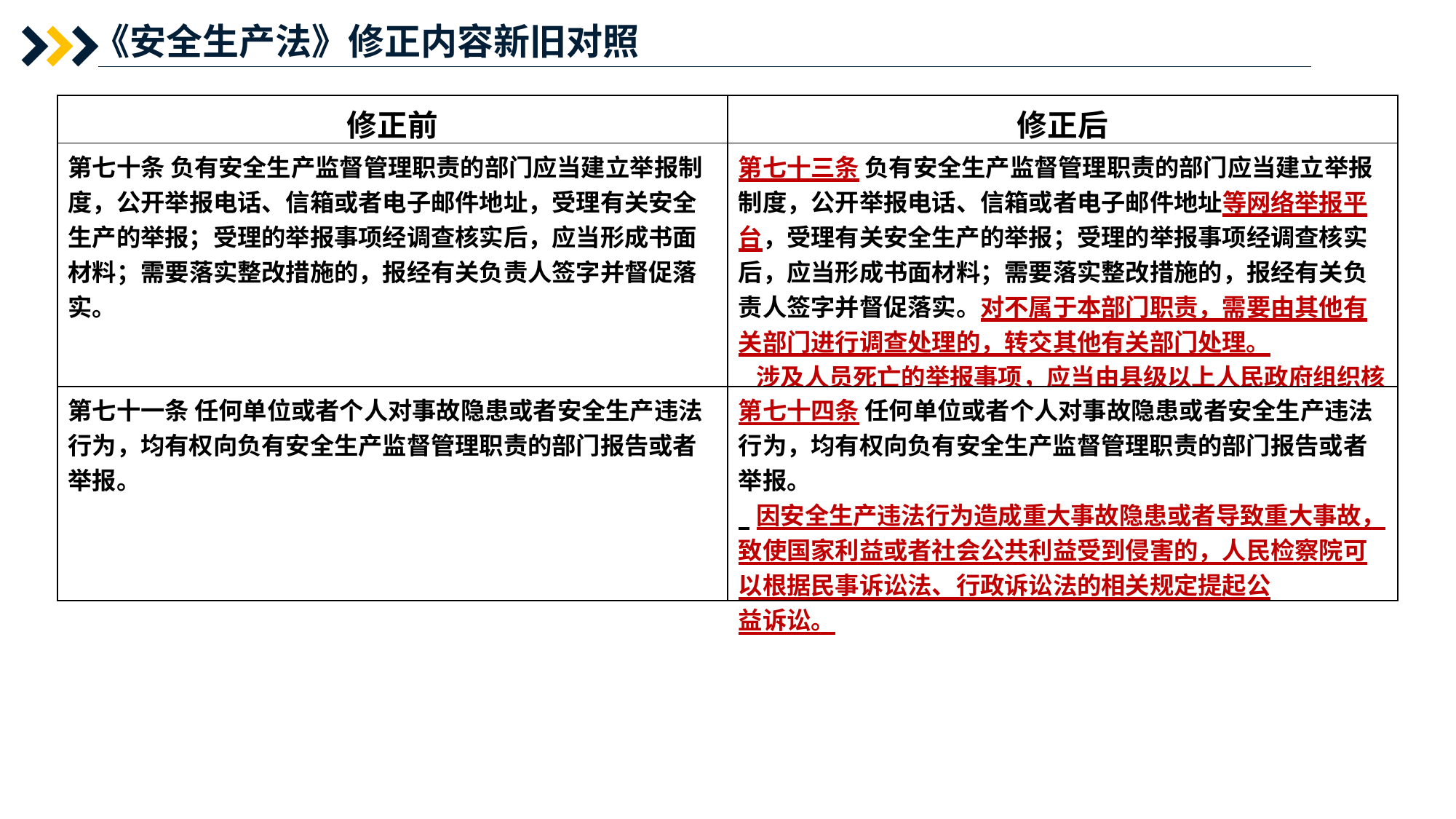

《安全生产法》修正内容新旧对照

| 修正前 | 修正后 |
| --- | --- |
| 第七十条 负有安全生产监督管理职责的部门应当建立举报制度，公开举报电话、信箱或者电子邮件地址，受理有关安全生产的举报；受理的举报事项经调查核实后，应当形成书面材料；需要落实整改措施的，报经有关负责人签字并督促落实。 | 第七十三条 负有安全生产监督管理职责的部门应当建立举报制度，公开举报电话、信箱或者电子邮件地址等网络举报平台，受理有关安全生产的举报；受理的举报事项经调查核实后，应当形成书面材料；需要落实整改措施的，报经有关负责人签字并督促落实。对不属于本部门职责，需要由其他有关部门进行调查处理的，转交其他有关部门处理。 涉及人员死亡的举报事项，应当由县级以上人民政府组织核查处理。 |
| 第七十一条 任何单位或者个人对事故隐患或者安全生产违法行为，均有权向负有安全生产监督管理职责的部门报告或者举报。 | 第七十四条 任何单位或者个人对事故隐患或者安全生产违法行为，均有权向负有安全生产监督管理职责的部门报告或者举报。 因安全生产违法行为造成重大事故隐患或者导致重大事故，致使国家利益或者社会公共利益受到侵害的，人民检察院可以根据民事诉讼法、行政诉讼法的相关规定提起公 益诉讼。 |